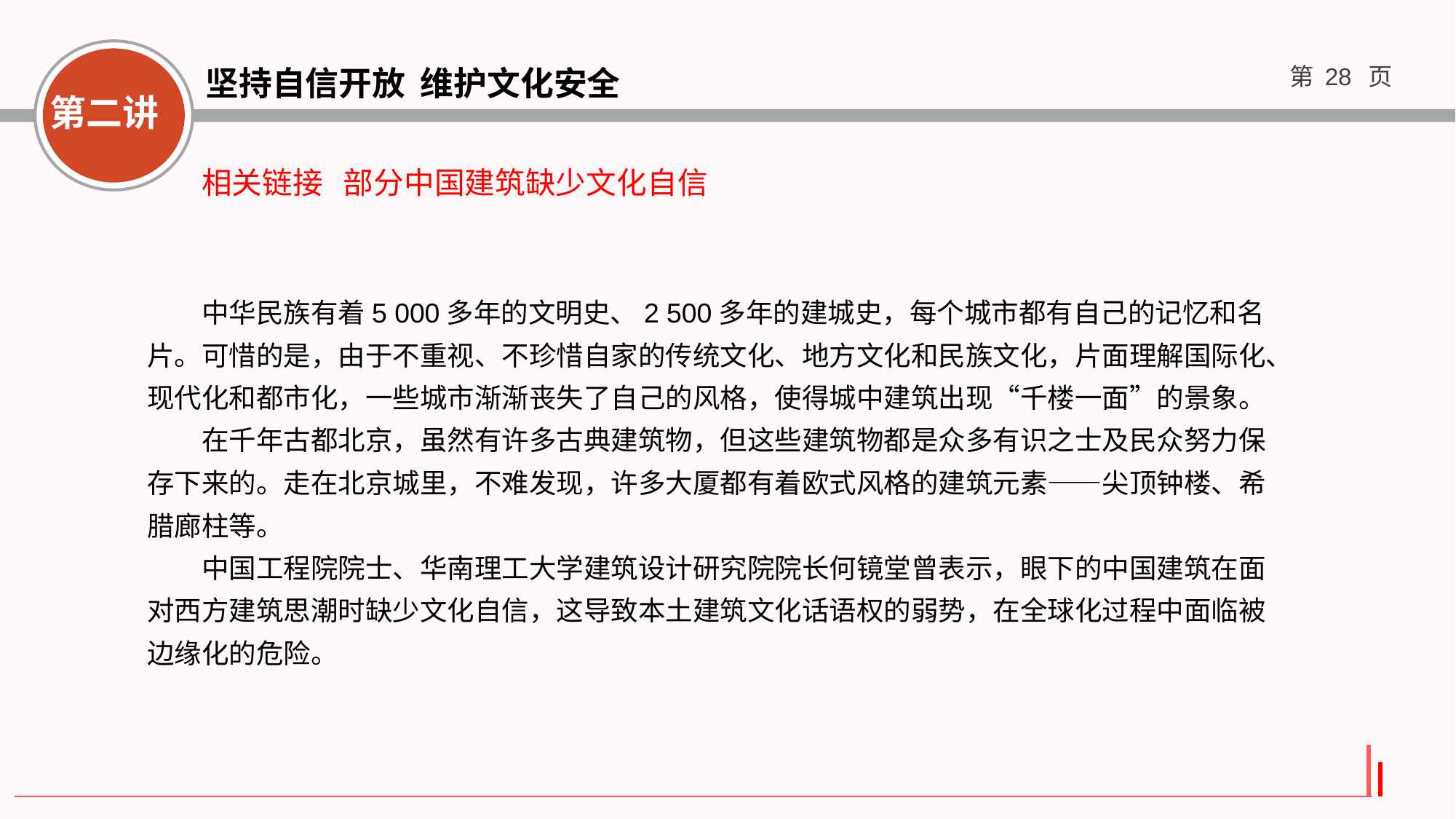

相关链接   部分中国建筑缺少文化自信
中华民族有着5 000多年的文明史、2 500多年的建城史，每个城市都有自己的记忆和名片。可惜的是，由于不重视、不珍惜自家的传统文化、地方文化和民族文化，片面理解国际化、现代化和都市化，一些城市渐渐丧失了自己的风格，使得城中建筑出现“千楼一面”的景象。
在千年古都北京，虽然有许多古典建筑物，但这些建筑物都是众多有识之士及民众努力保存下来的。走在北京城里，不难发现，许多大厦都有着欧式风格的建筑元素——尖顶钟楼、希腊廊柱等。
中国工程院院士、华南理工大学建筑设计研究院院长何镜堂曾表示，眼下的中国建筑在面对西方建筑思潮时缺少文化自信，这导致本土建筑文化话语权的弱势，在全球化过程中面临被边缘化的危险。